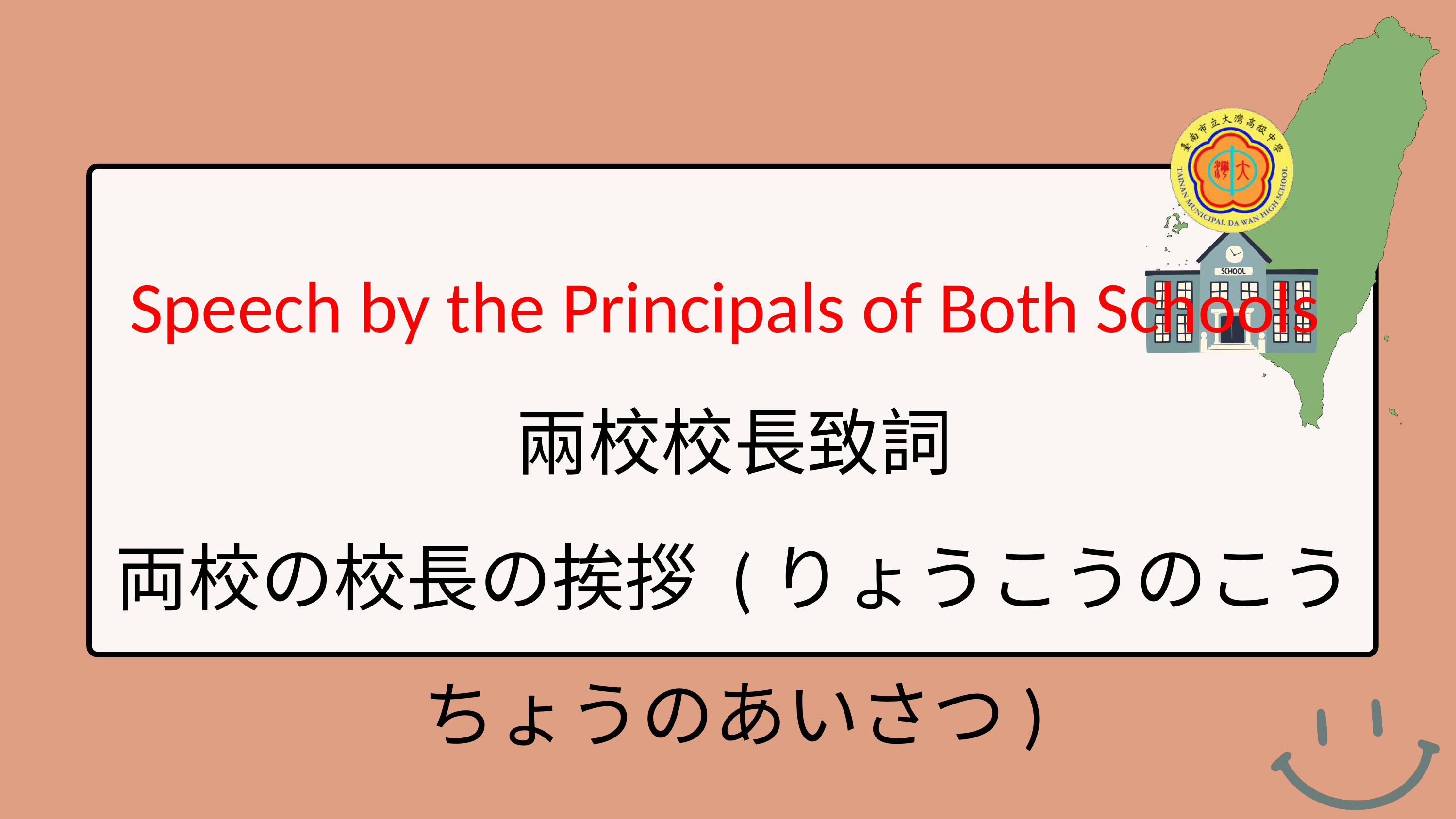

Speech by the Principals of Both Schools兩校校長致詞
両校の校長の挨拶 (りょうこうのこうちょうのあいさつ)